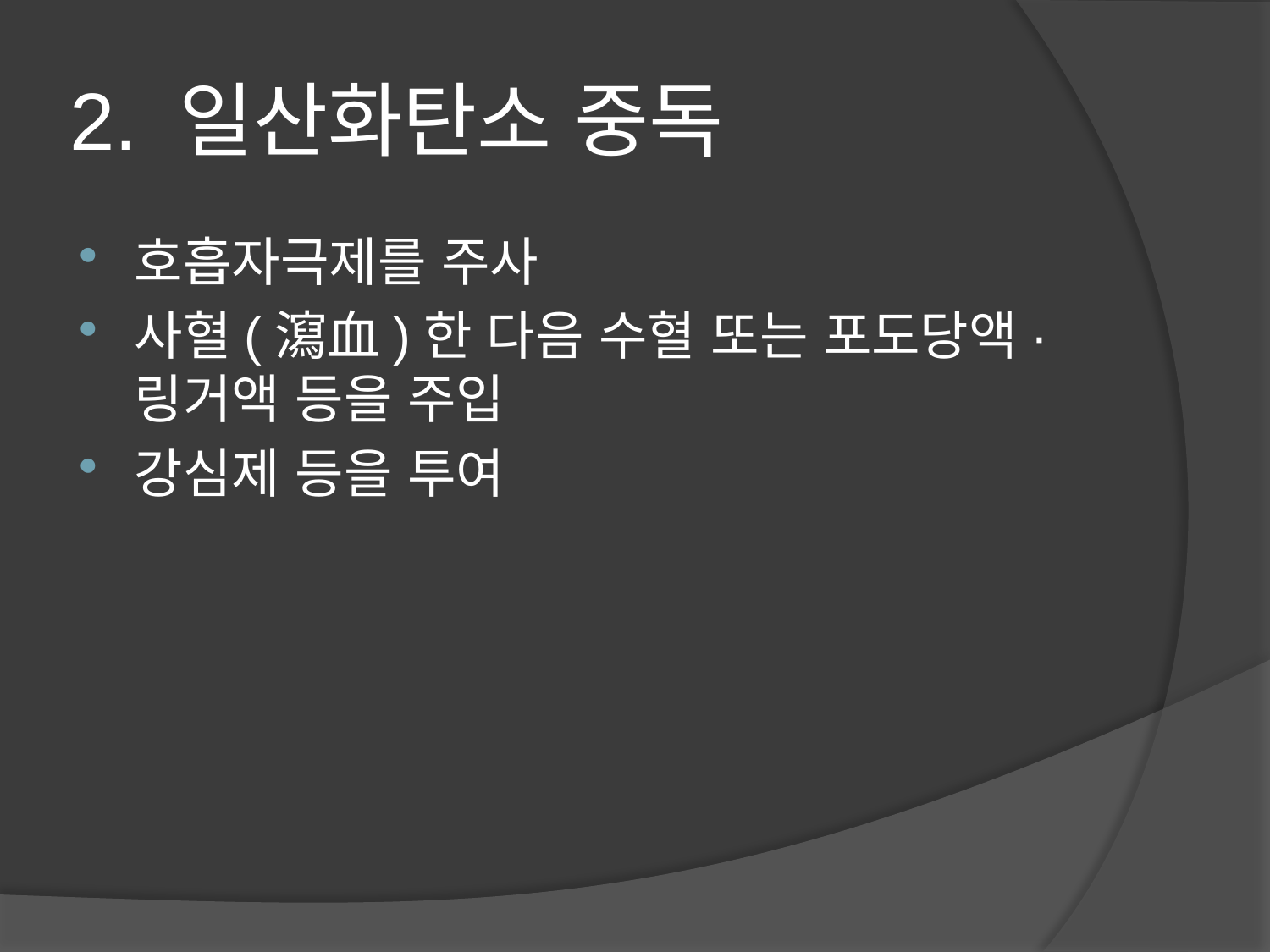

# 2. 일산화탄소 중독
호흡자극제를 주사
사혈(瀉血)한 다음 수혈 또는 포도당액·링거액 등을 주입
강심제 등을 투여